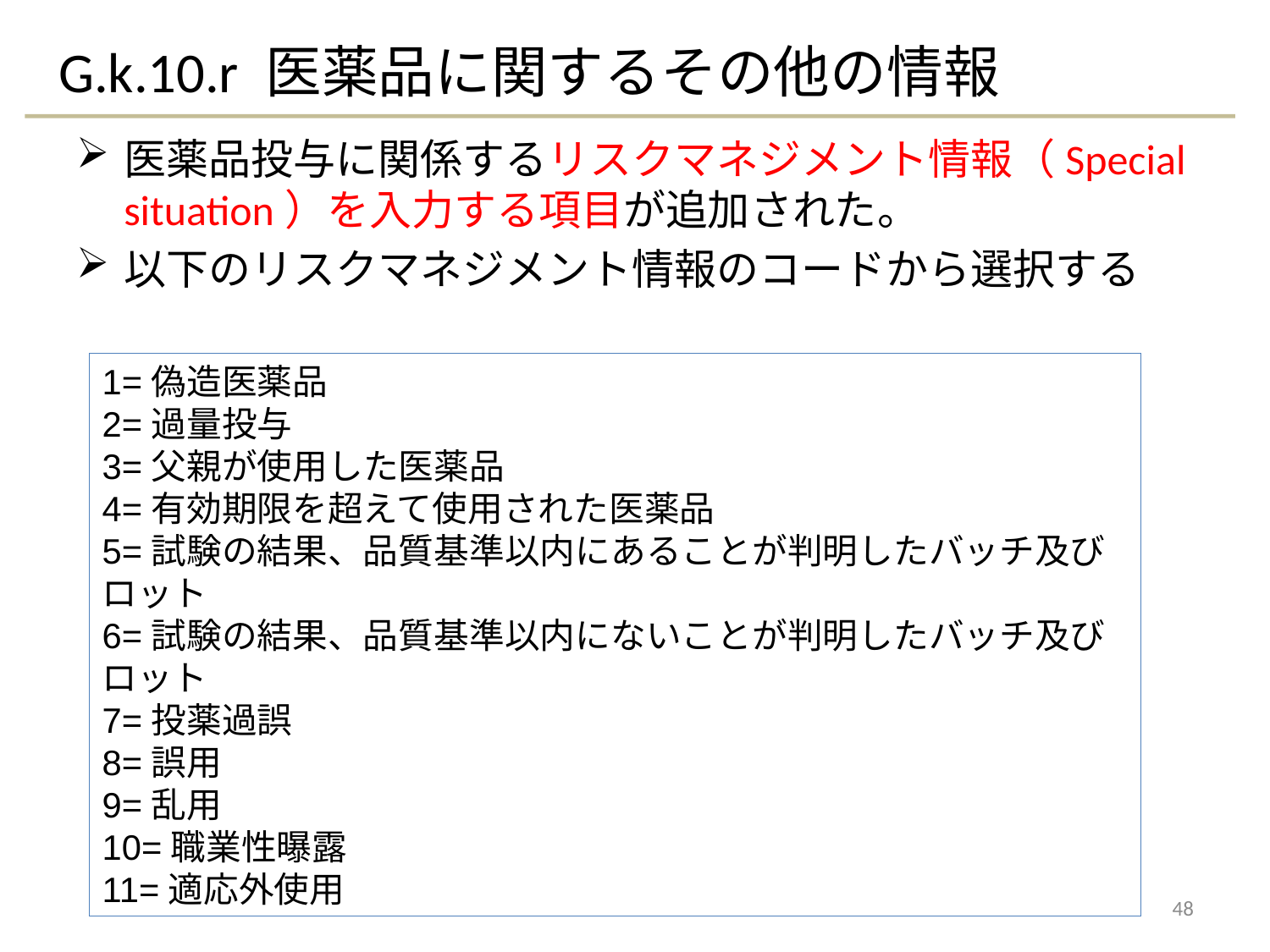

# G.k.10.r 医薬品に関するその他の情報

医薬品投与に関係するリスクマネジメント情報（Special situation）を入力する項目が追加された。
以下のリスクマネジメント情報のコードから選択する
1=偽造医薬品
2=過量投与
3=父親が使用した医薬品
4=有効期限を超えて使用された医薬品
5=試験の結果、品質基準以内にあることが判明したバッチ及びロット
6=試験の結果、品質基準以内にないことが判明したバッチ及びロット
7=投薬過誤
8=誤用
9=乱用
10=職業性曝露
11=適応外使用
48